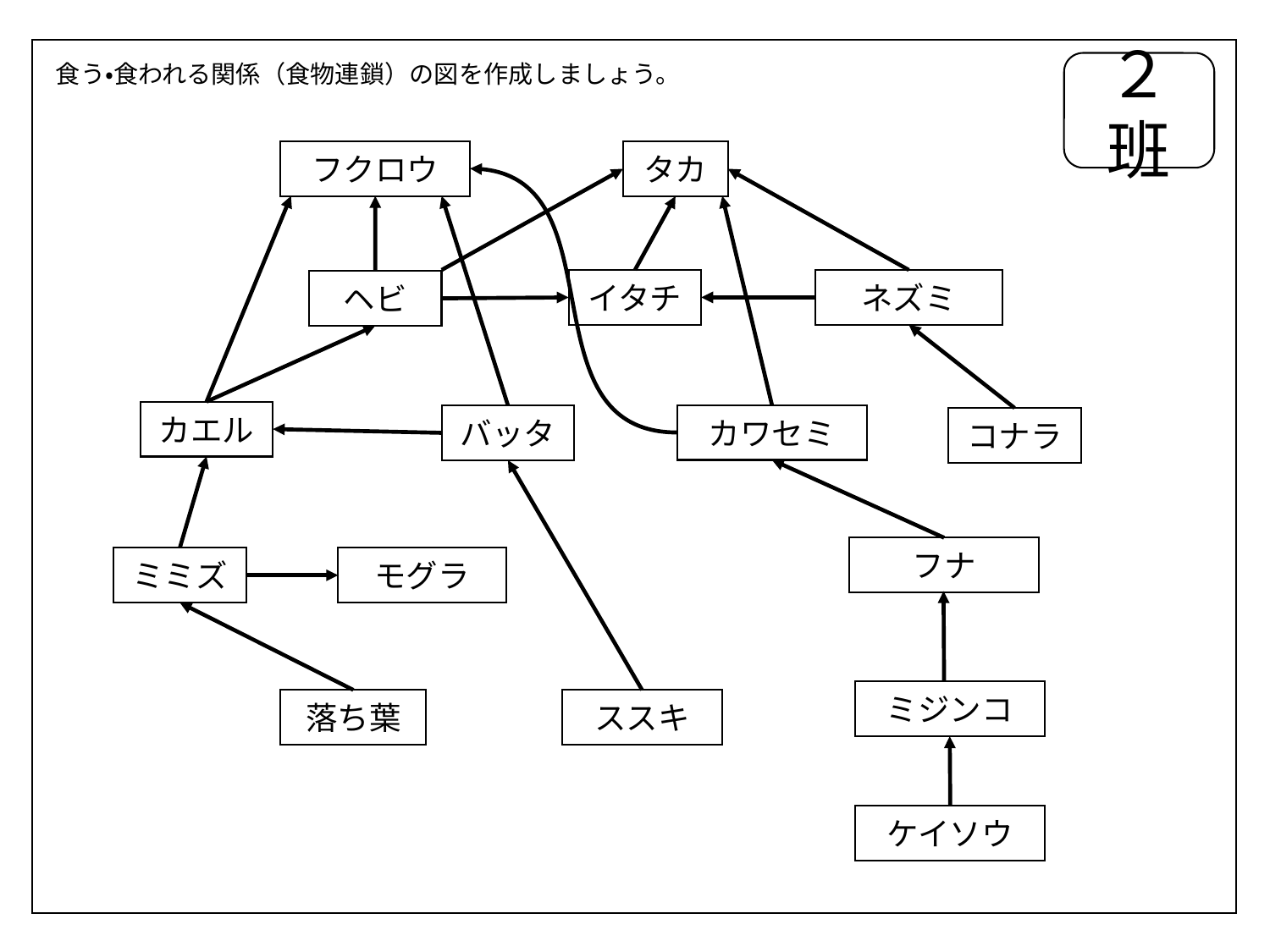

食う・食われる関係（食物連鎖）の図を作成しましょう。
２班
フクロウ
タカ
ネズミ
イタチ
ヘビ
カエル
カワセミ
バッタ
コナラ
フナ
ミミズ
モグラ
ミジンコ
落ち葉
ススキ
ケイソウ